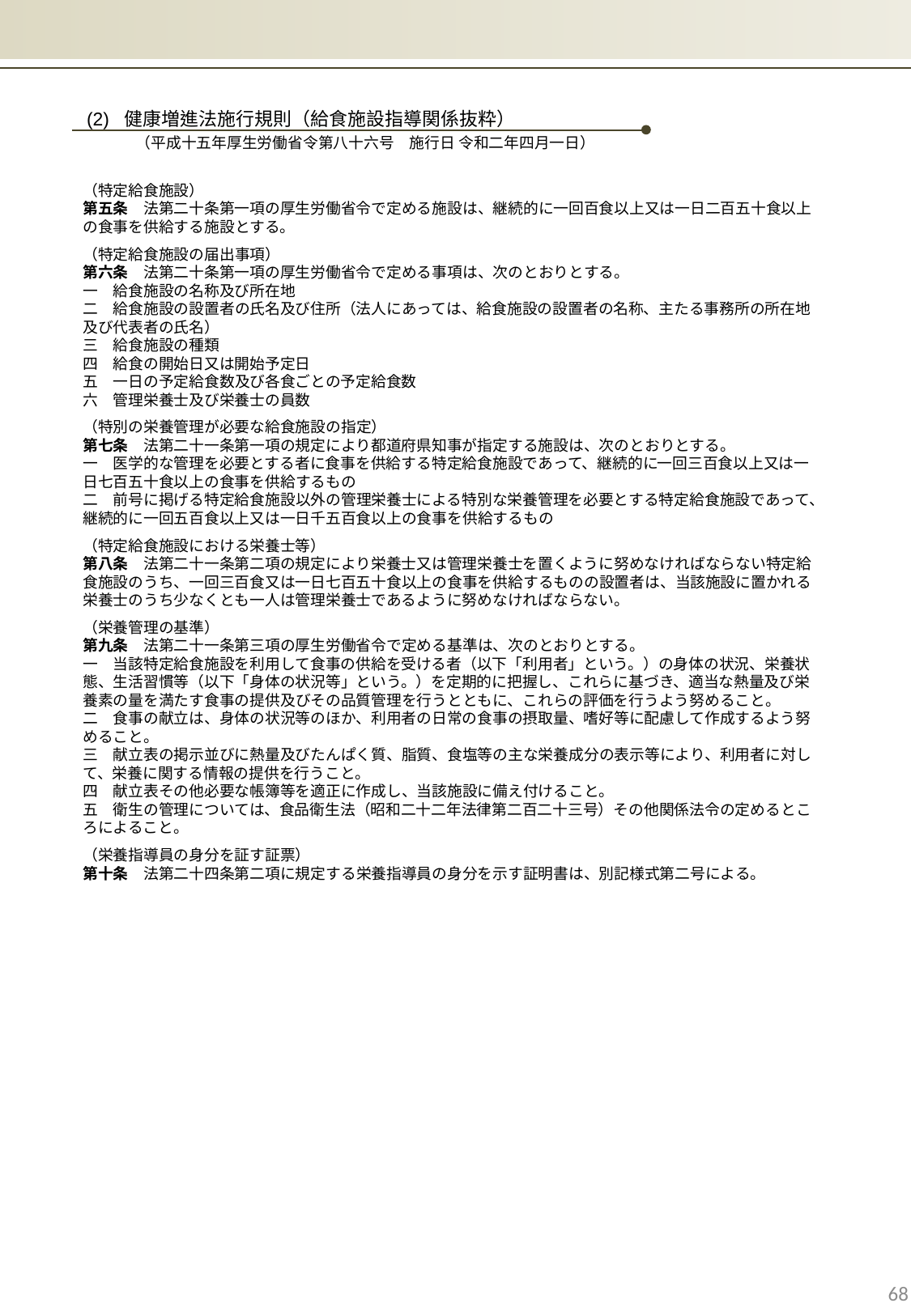

(2)  健康増進法施行規則（給食施設指導関係抜粋）
　　　 （平成十五年厚生労働省令第八十六号　施行日 令和二年四月一日）

（特定給食施設）
第五条　法第二十条第一項の厚生労働省令で定める施設は、継続的に一回百食以上又は一日二百五十食以上の食事を供給する施設とする。
（特定給食施設の届出事項）
第六条　法第二十条第一項の厚生労働省令で定める事項は、次のとおりとする。
一　給食施設の名称及び所在地
二　給食施設の設置者の氏名及び住所（法人にあっては、給食施設の設置者の名称、主たる事務所の所在地及び代表者の氏名）
三　給食施設の種類
四　給食の開始日又は開始予定日
五　一日の予定給食数及び各食ごとの予定給食数
六　管理栄養士及び栄養士の員数
（特別の栄養管理が必要な給食施設の指定）
第七条　法第二十一条第一項の規定により都道府県知事が指定する施設は、次のとおりとする。
一　医学的な管理を必要とする者に食事を供給する特定給食施設であって、継続的に一回三百食以上又は一日七百五十食以上の食事を供給するもの
二　前号に掲げる特定給食施設以外の管理栄養士による特別な栄養管理を必要とする特定給食施設であって、継続的に一回五百食以上又は一日千五百食以上の食事を供給するもの
（特定給食施設における栄養士等）
第八条　法第二十一条第二項の規定により栄養士又は管理栄養士を置くように努めなければならない特定給食施設のうち、一回三百食又は一日七百五十食以上の食事を供給するものの設置者は、当該施設に置かれる栄養士のうち少なくとも一人は管理栄養士であるように努めなければならない。
（栄養管理の基準）
第九条　法第二十一条第三項の厚生労働省令で定める基準は、次のとおりとする。
一　当該特定給食施設を利用して食事の供給を受ける者（以下「利用者」という。）の身体の状況、栄養状態、生活習慣等（以下「身体の状況等」という。）を定期的に把握し、これらに基づき、適当な熱量及び栄養素の量を満たす食事の提供及びその品質管理を行うとともに、これらの評価を行うよう努めること。
二　食事の献立は、身体の状況等のほか、利用者の日常の食事の摂取量、嗜好等に配慮して作成するよう努めること。
三　献立表の掲示並びに熱量及びたんぱく質、脂質、食塩等の主な栄養成分の表示等により、利用者に対して、栄養に関する情報の提供を行うこと。
四　献立表その他必要な帳簿等を適正に作成し、当該施設に備え付けること。
五　衛生の管理については、食品衛生法（昭和二十二年法律第二百二十三号）その他関係法令の定めるところによること。
（栄養指導員の身分を証す証票）
第十条　法第二十四条第二項に規定する栄養指導員の身分を示す証明書は、別記様式第二号による。
68